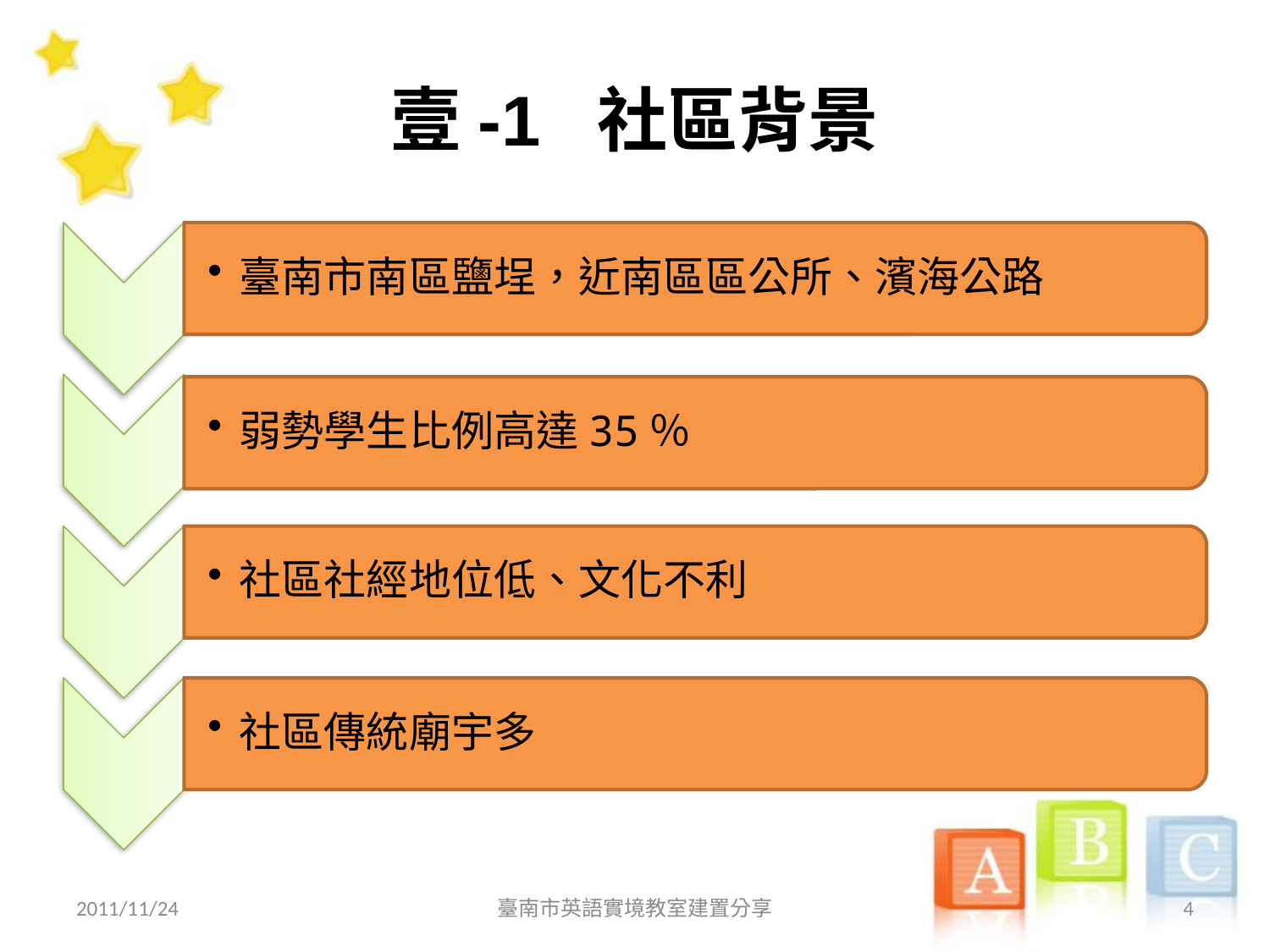

# 壹-1  社區背景

臺南市南區鹽埕，近南區區公所、濱海公路

弱勢學生比例高達35％

社區社經地位低、文化不利

社區傳統廟宇多
2011/11/24
臺南市英語實境教室建置分享
4